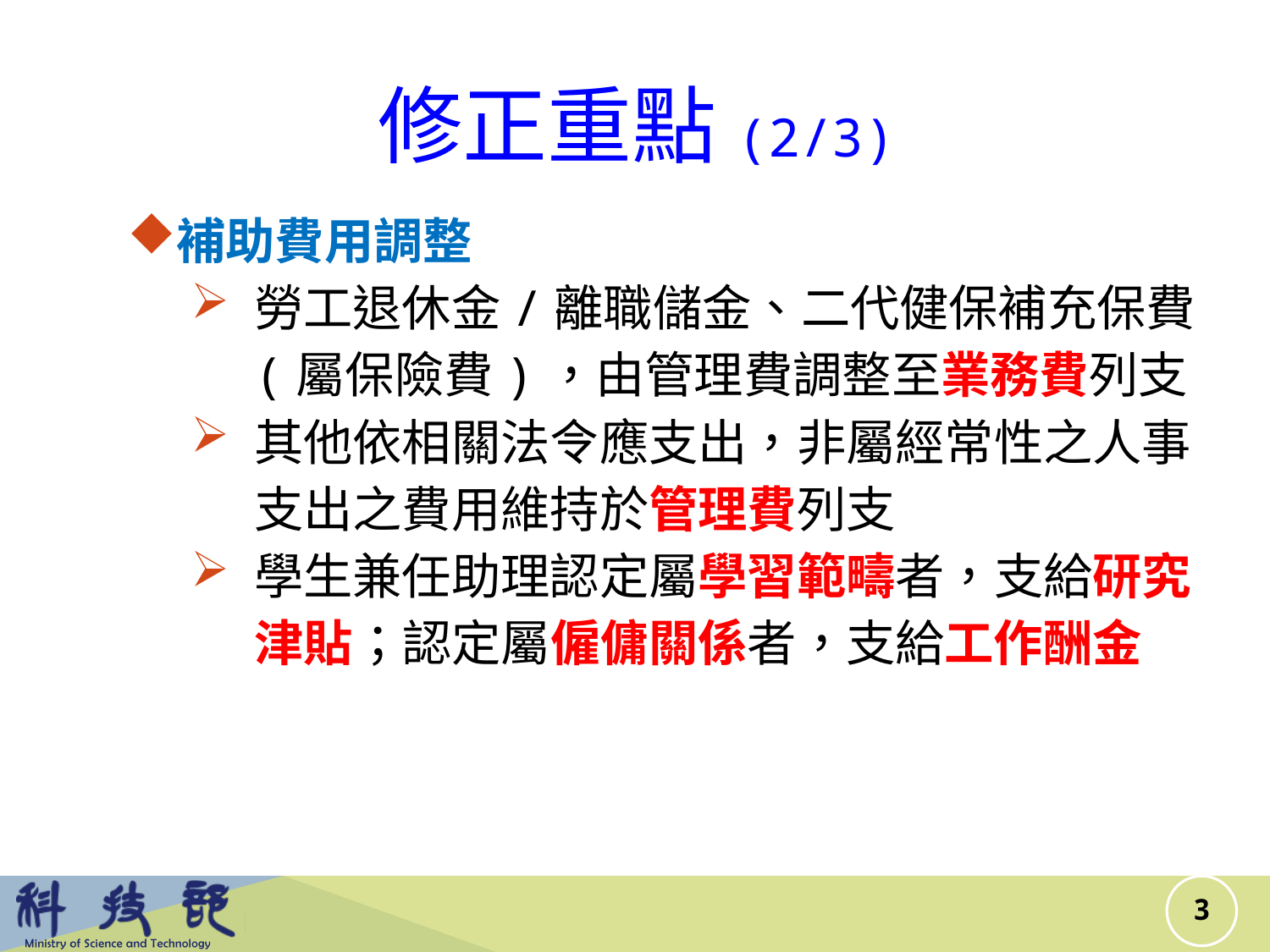

# 修正重點(2/3)
補助費用調整
勞工退休金/離職儲金、二代健保補充保費(屬保險費)，由管理費調整至業務費列支
其他依相關法令應支出，非屬經常性之人事支出之費用維持於管理費列支
學生兼任助理認定屬學習範疇者，支給研究津貼；認定屬僱傭關係者，支給工作酬金